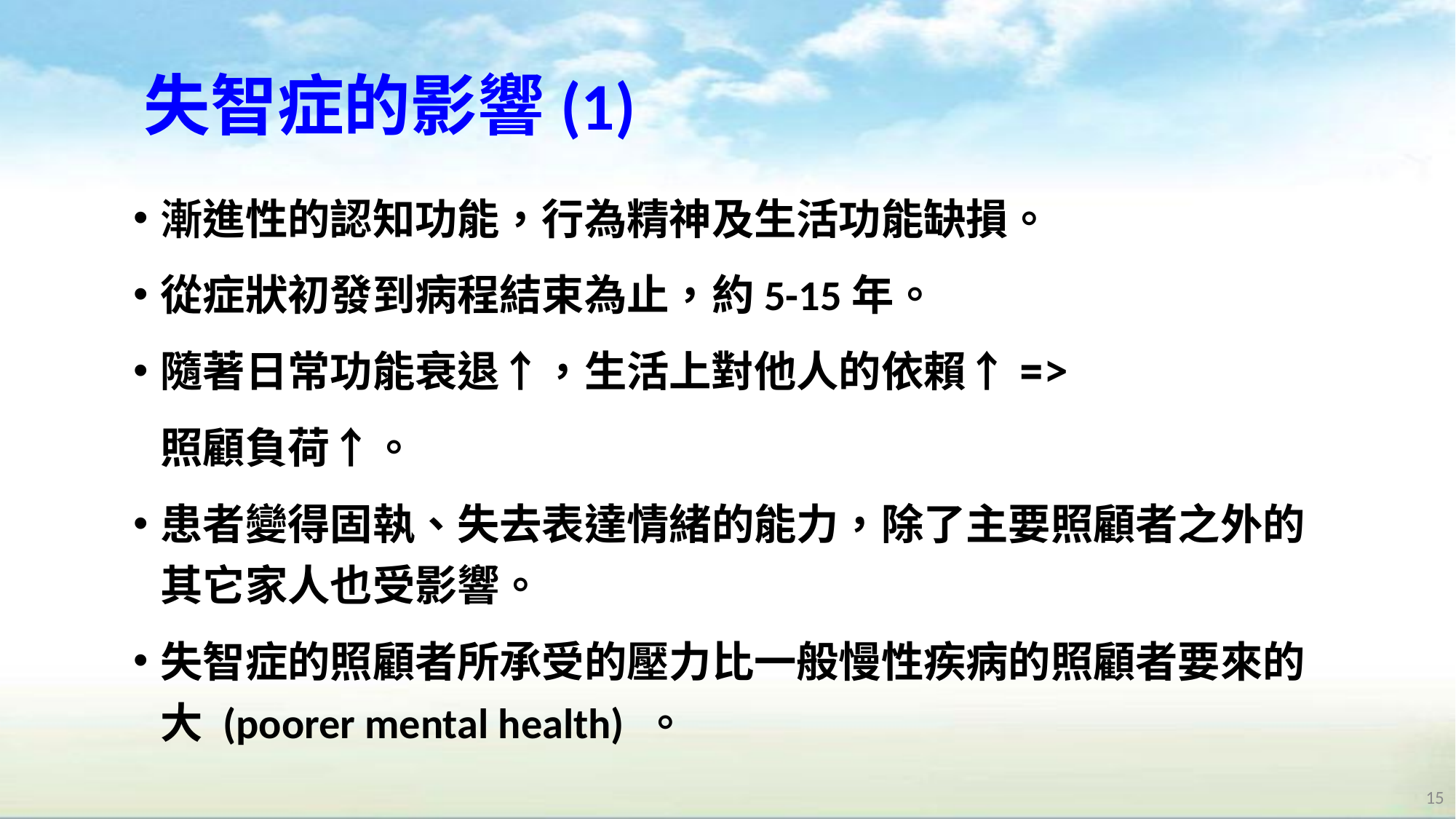

# 失智症的影響(1)
漸進性的認知功能，行為精神及生活功能缺損。
從症狀初發到病程結束為止，約5-15年。
隨著日常功能衰退↑，生活上對他人的依賴↑=>
	照顧負荷↑。
患者變得固執、失去表達情緒的能力，除了主要照顧者之外的其它家人也受影響。
失智症的照顧者所承受的壓力比一般慢性疾病的照顧者要來的大 (poorer mental health) 。

15